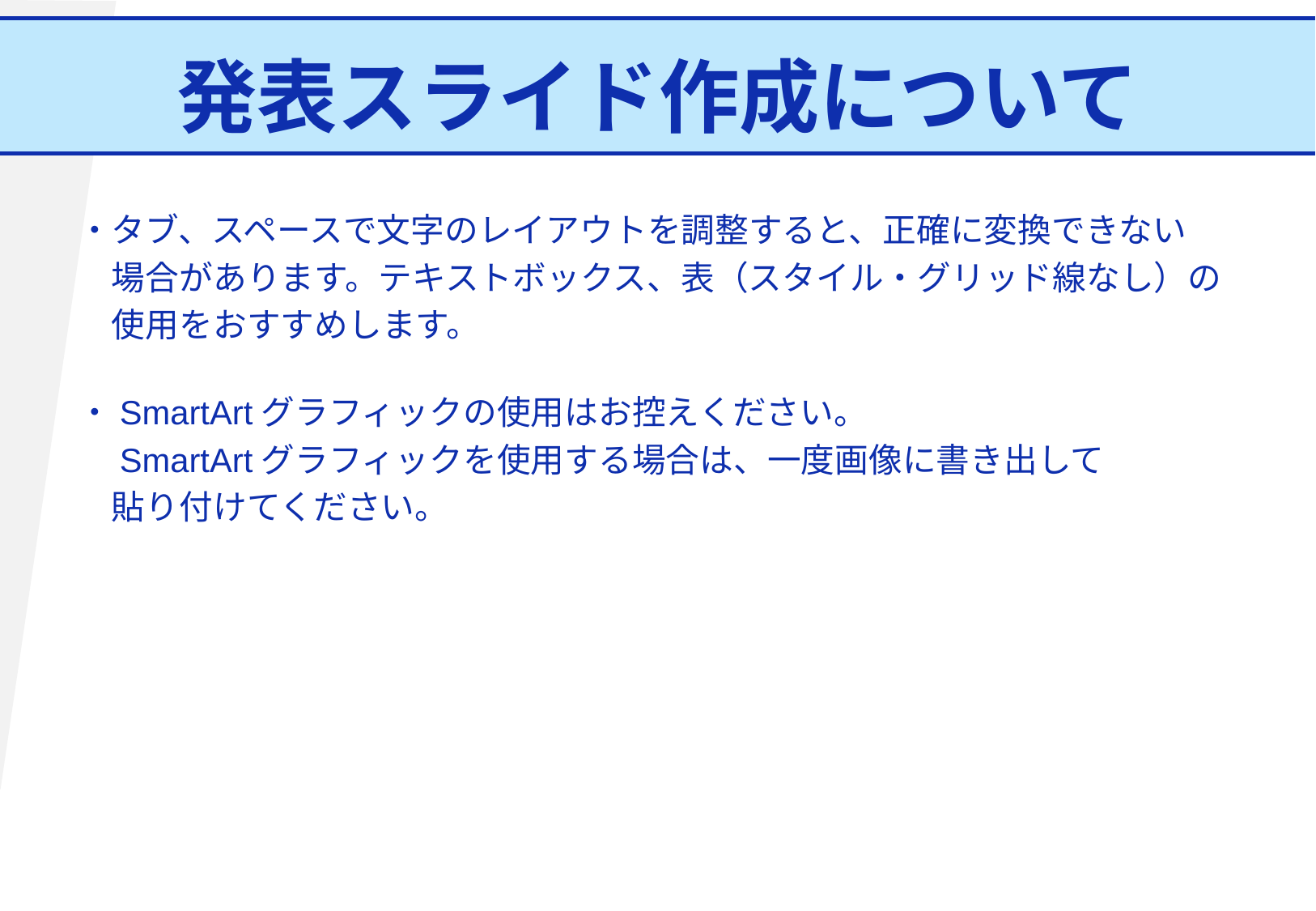

発表スライド作成について

・タブ、スペースで文字のレイアウトを調整すると、正確に変換できない
　場合があります。テキストボックス、表（スタイル・グリッド線なし）の
　使用をおすすめします。
・SmartArtグラフィックの使用はお控えください。
　SmartArtグラフィックを使用する場合は、一度画像に書き出して
　貼り付けてください。